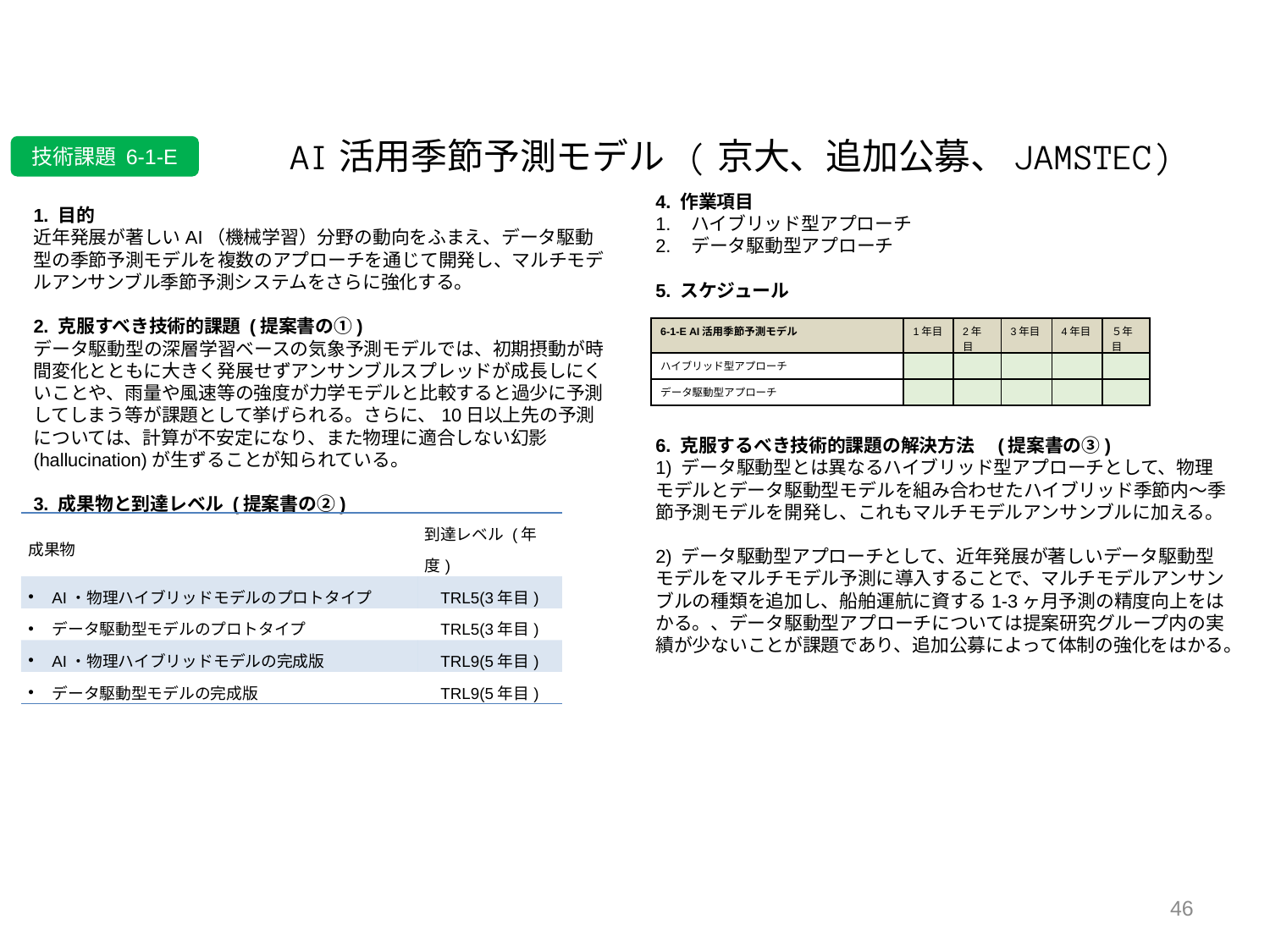

# AI活用季節予測モデル  (京大、追加公募、JAMSTEC)
技術課題 6-1-E
4. 作業項目
ハイブリッド型アプローチ
データ駆動型アプローチ

5. スケジュール

6. 克服するべき技術的課題の解決方法　(提案書の③)
1) データ駆動型とは異なるハイブリッド型アプローチとして、物理モデルとデータ駆動型モデルを組み合わせたハイブリッド季節内～季節予測モデルを開発し、これもマルチモデルアンサンブルに加える。

2) データ駆動型アプローチとして、近年発展が著しいデータ駆動型モデルをマルチモデル予測に導入することで、マルチモデルアンサンブルの種類を追加し、船舶運航に資する1-3ヶ月予測の精度向上をはかる。、データ駆動型アプローチについては提案研究グループ内の実績が少ないことが課題であり、追加公募によって体制の強化をはかる。

1. 目的
近年発展が著しいAI（機械学習）分野の動向をふまえ、データ駆動型の季節予測モデルを複数のアプローチを通じて開発し、マルチモデルアンサンブル季節予測システムをさらに強化する。

2. 克服すべき技術的課題 (提案書の①)
データ駆動型の深層学習ベースの気象予測モデルでは、初期摂動が時間変化とともに大きく発展せずアンサンブルスプレッドが成長しにくいことや、雨量や風速等の強度が力学モデルと比較すると過少に予測してしまう等が課題として挙げられる。さらに、10日以上先の予測については、計算が不安定になり、また物理に適合しない幻影(hallucination)が生ずることが知られている。

3. 成果物と到達レベル (提案書の②)
| 6-1-E AI活用季節予測モデル | 1年目 | 2年目 | 3年目 | 4年目 | ５年目 |
| --- | --- | --- | --- | --- | --- |
| ハイブリッド型アプローチ |  |  |  |  |  |
| データ駆動型アプローチ |  |  |  |  |  |

| 成果物 | 到達レベル (年度) |
| --- | --- |
| AI・物理ハイブリッドモデルのプロトタイプ | TRL5(3年目) |
| データ駆動型モデルのプロトタイプ | TRL5(3年目) |
| AI・物理ハイブリッドモデルの完成版 | TRL9(5年目) |
| データ駆動型モデルの完成版 | TRL9(5年目) |
46